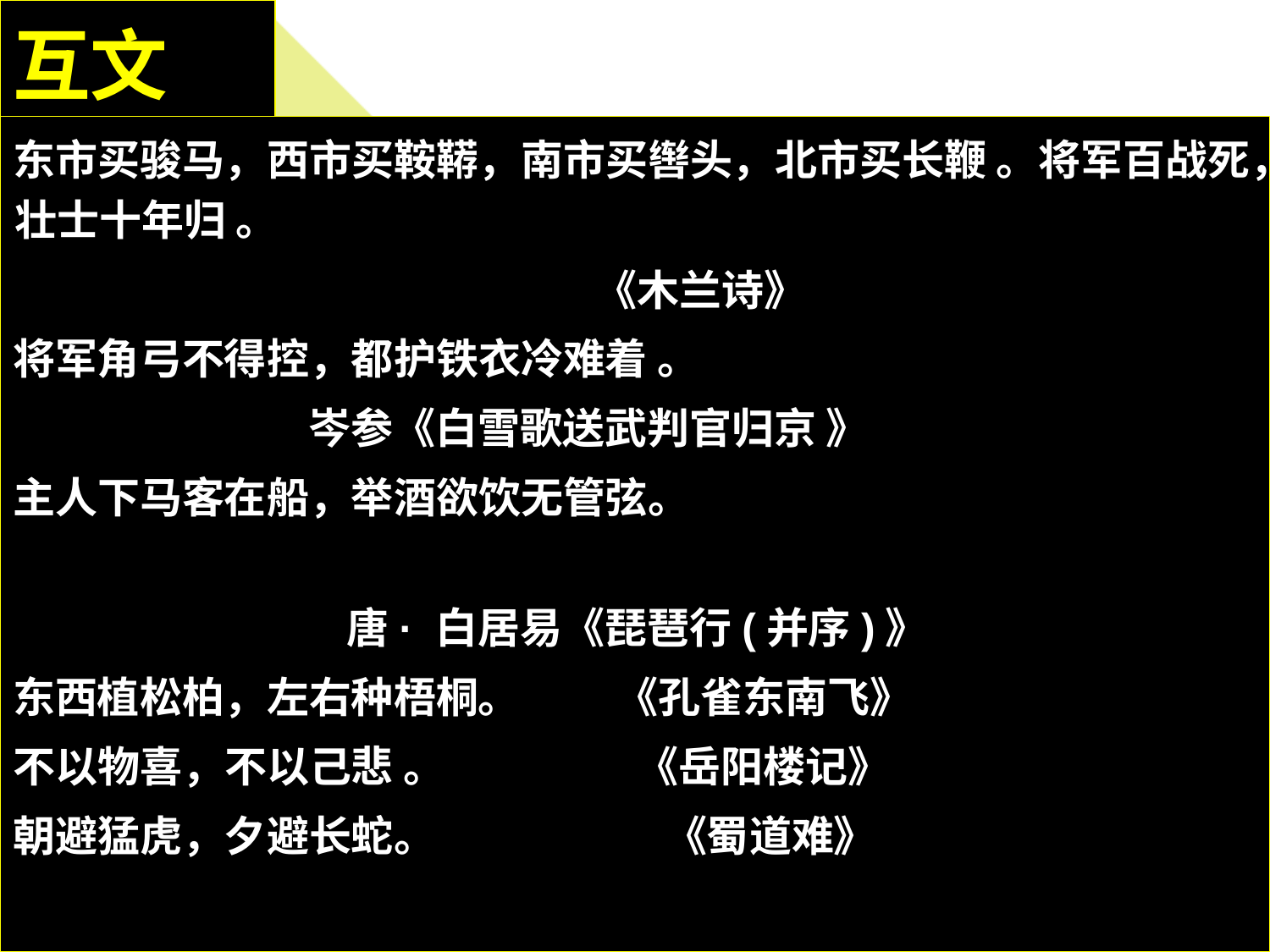

互文
东市买骏马，西市买鞍鞯，南市买辔头，北市买长鞭 。将军百战死，壮士十年归 。
                                                            《木兰诗》
将军角弓不得控，都护铁衣冷难着 。
                              岑参《白雪歌送武判官归京 》
主人下马客在船，举酒欲饮无管弦。
                                  唐· 白居易《琵琶行(并序)》
东西植松柏，左右种梧桐。          《孔雀东南飞》
不以物喜，不以己悲 。                    《岳阳楼记》
朝避猛虎，夕避长蛇。                        《蜀道难》